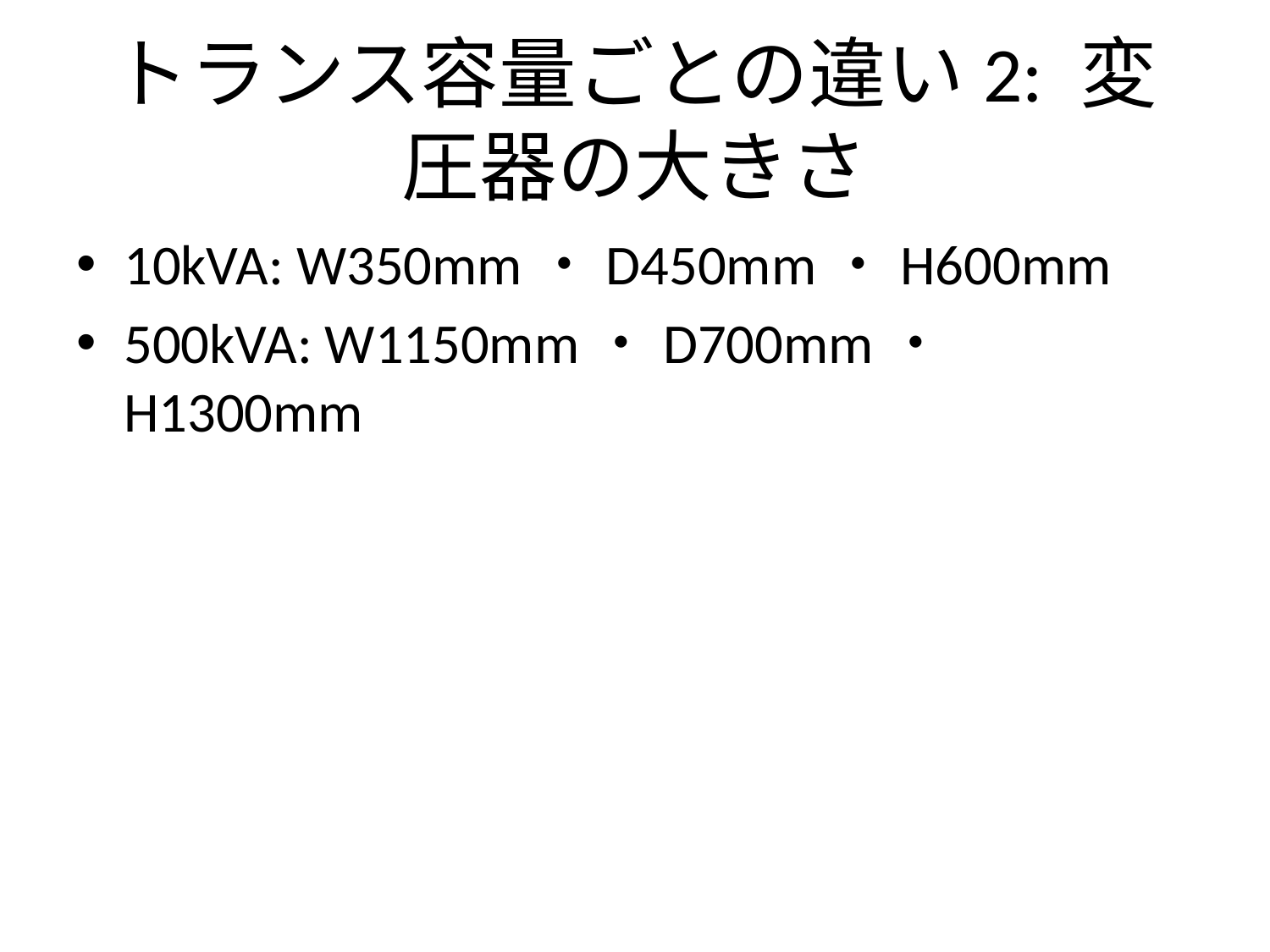

# トランス容量ごとの違い2: 変圧器の大きさ
10kVA: W350mm・D450mm・H600mm
500kVA: W1150mm・D700mm・H1300mm